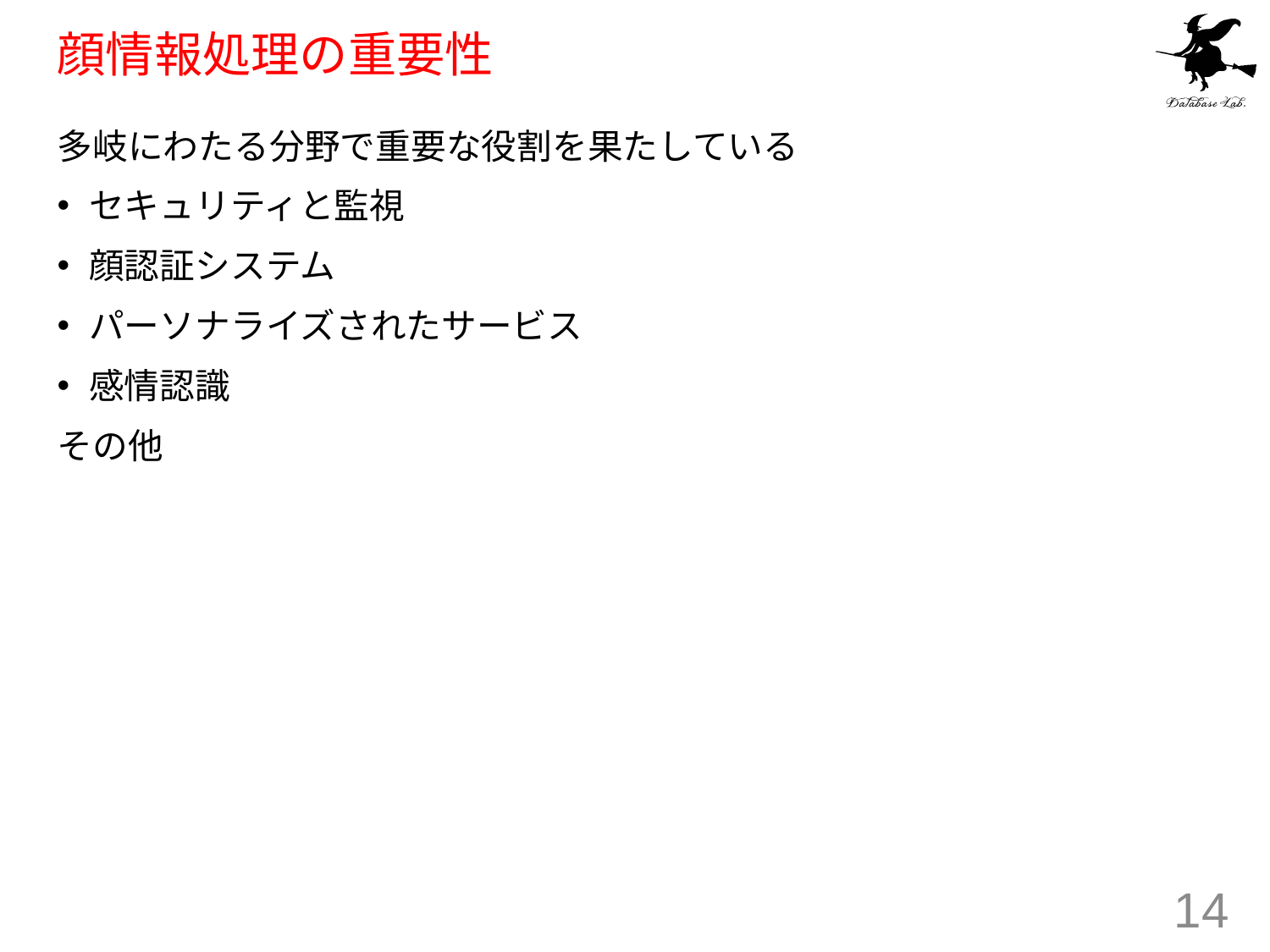

# 顔情報処理の重要性
多岐にわたる分野で重要な役割を果たしている
セキュリティと監視
顔認証システム
パーソナライズされたサービス
感情認識
その他
14